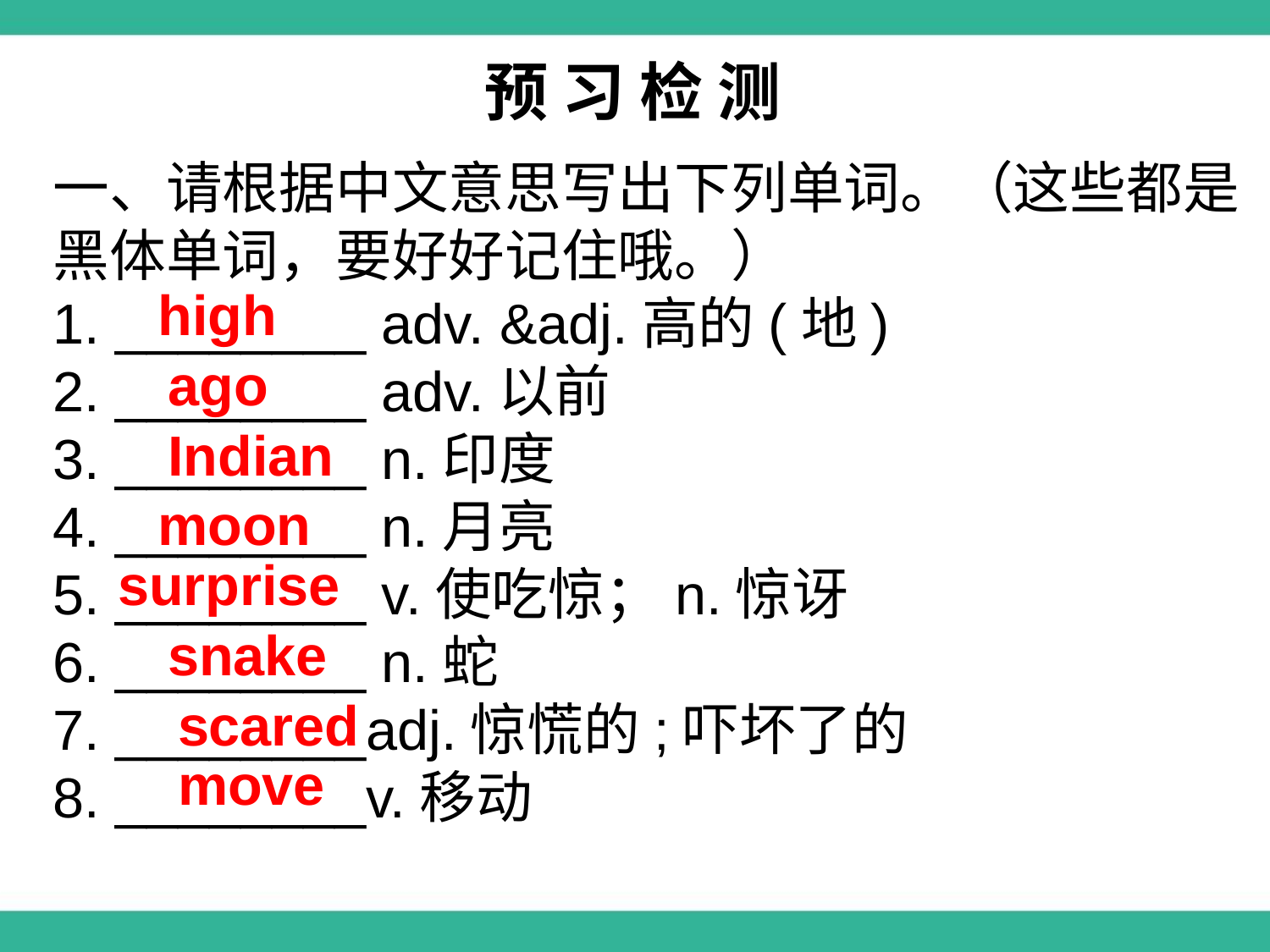

预 习 检 测
一、请根据中文意思写出下列单词。（这些都是黑体单词，要好好记住哦。）
1. ________ adv. &adj.高的(地)
2. ________ adv.以前
3. ________ n.印度
4. ________ n.月亮
5. ________ v.使吃惊；n.惊讶
6. ________ n.蛇
7. ________adj.惊慌的;吓坏了的
8. ________v.移动
high
ago
Indian
moon
surprise
snake
scared
move